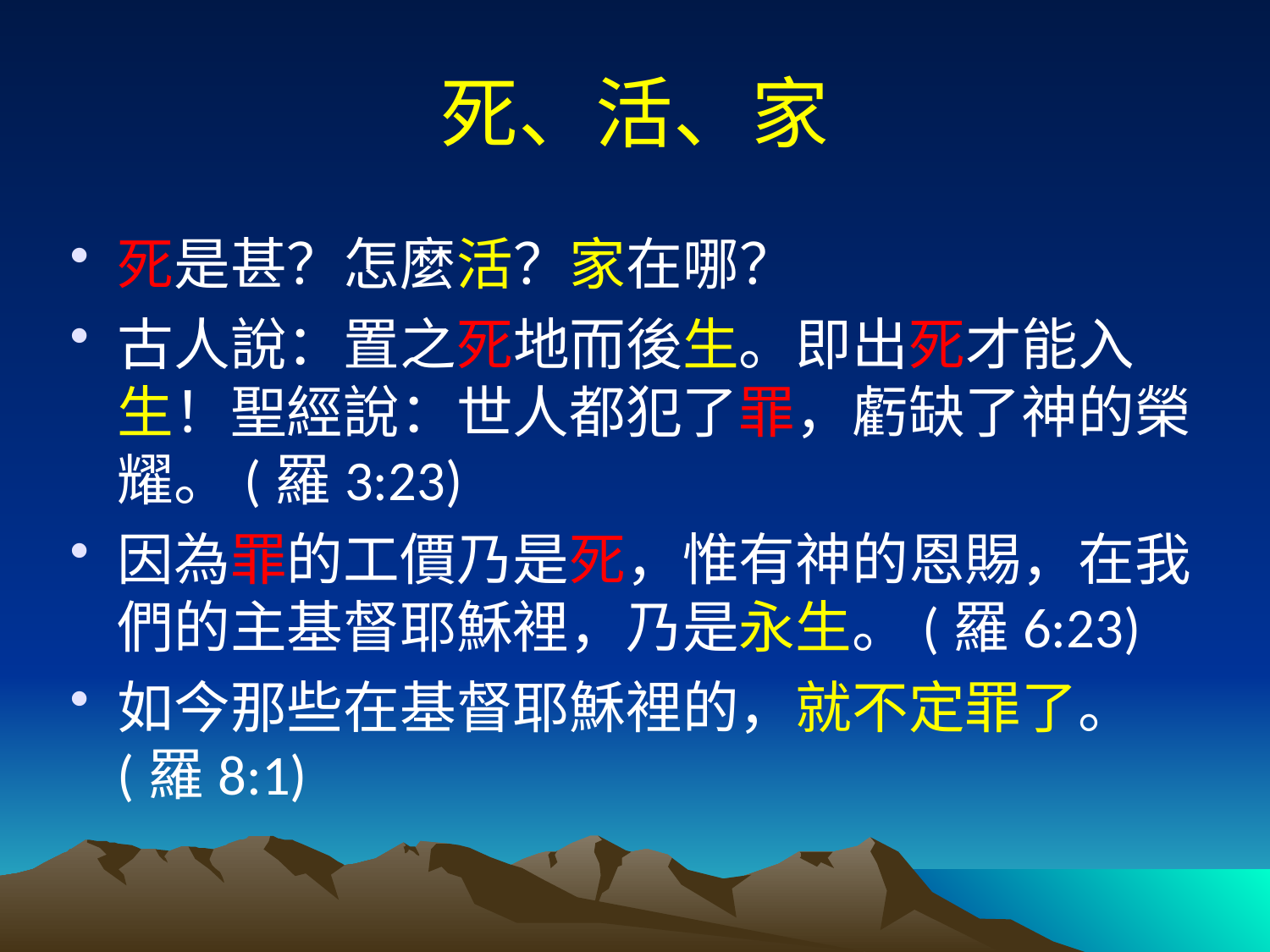

# 死、活、家
死是甚？怎麼活？家在哪？
古人說：置之死地而後生。即出死才能入生！聖經說：世人都犯了罪，虧缺了神的榮耀。(羅3:23)
因為罪的工價乃是死，惟有神的恩賜，在我們的主基督耶穌裡，乃是永生。(羅6:23)
如今那些在基督耶穌裡的，就不定罪了。(羅8:1)